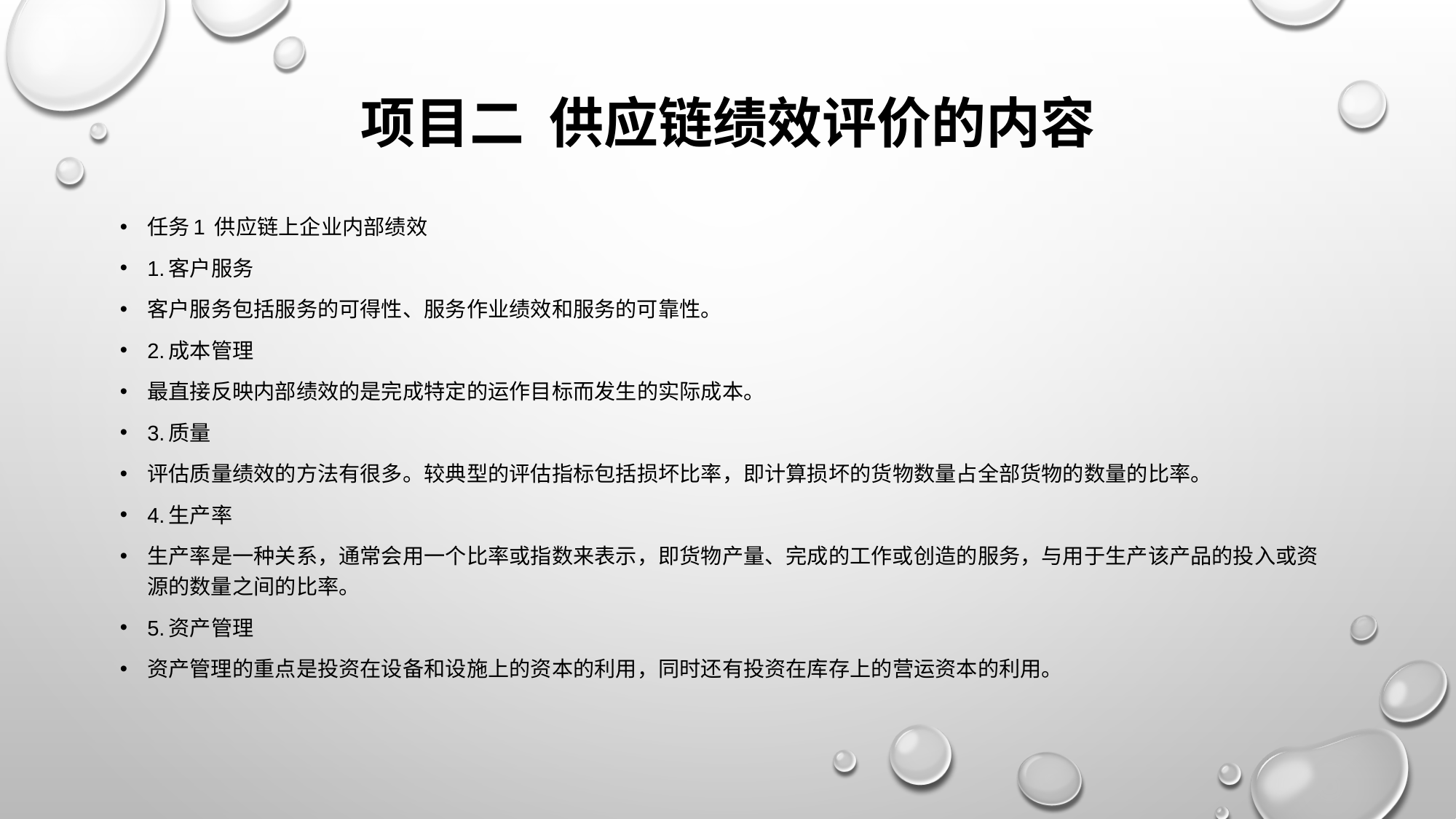

# 项目二  供应链绩效评价的内容
任务1 供应链上企业内部绩效
1.客户服务
客户服务包括服务的可得性、服务作业绩效和服务的可靠性。
2.成本管理
最直接反映内部绩效的是完成特定的运作目标而发生的实际成本。
3.质量
评估质量绩效的方法有很多。较典型的评估指标包括损坏比率，即计算损坏的货物数量占全部货物的数量的比率。
4.生产率
生产率是一种关系，通常会用一个比率或指数来表示，即货物产量、完成的工作或创造的服务，与用于生产该产品的投入或资源的数量之间的比率。
5.资产管理
资产管理的重点是投资在设备和设施上的资本的利用，同时还有投资在库存上的营运资本的利用。